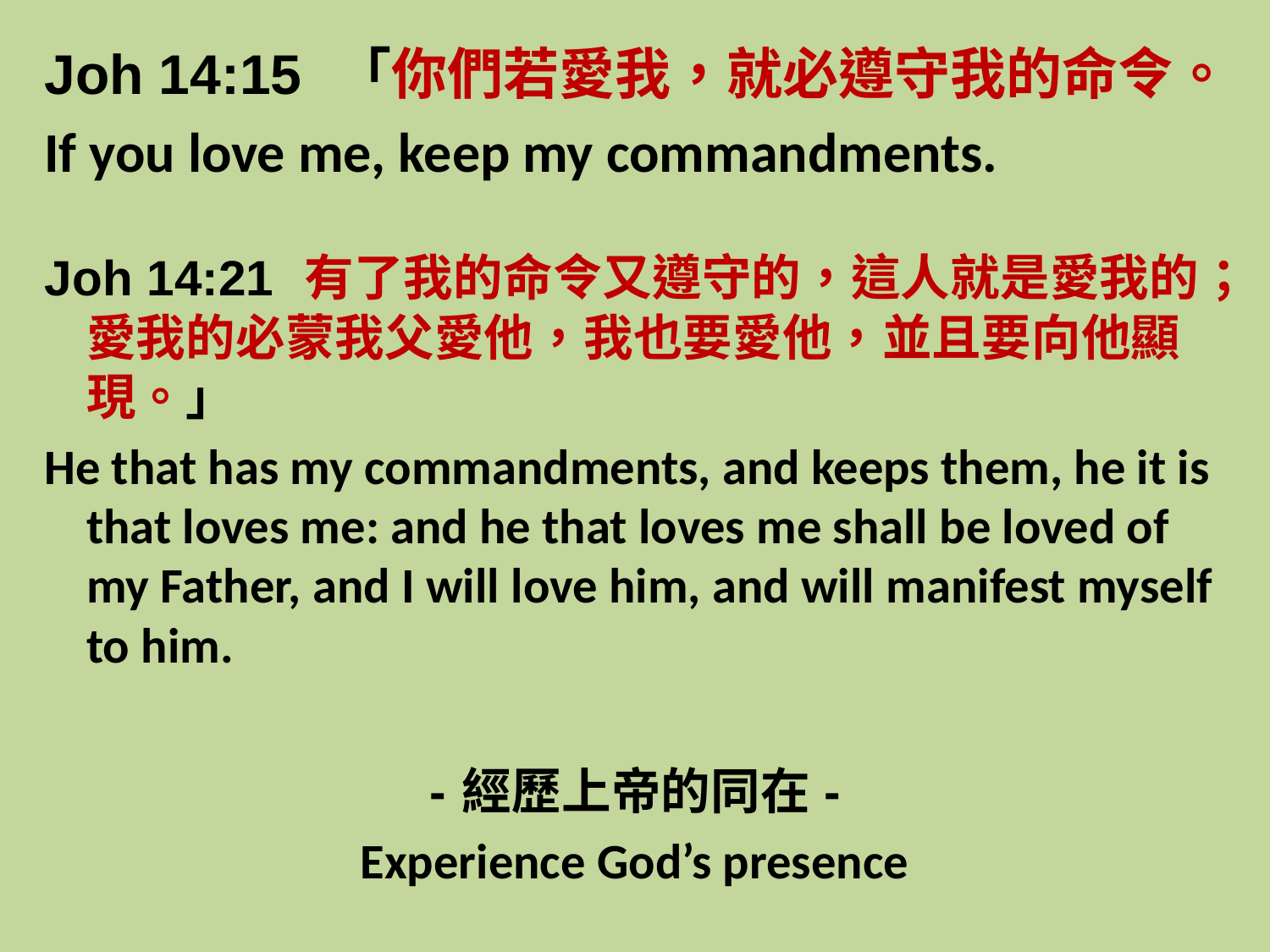

Joh 14:15  「你們若愛我，就必遵守我的命令。
If you love me, keep my commandments.

Joh 14:21  有了我的命令又遵守的，這人就是愛我的；愛我的必蒙我父愛他，我也要愛他，並且要向他顯現。」
He that has my commandments, and keeps them, he it is that loves me: and he that loves me shall be loved of my Father, and I will love him, and will manifest myself to him.

- 經歷上帝的同在 -
Experience God’s presence